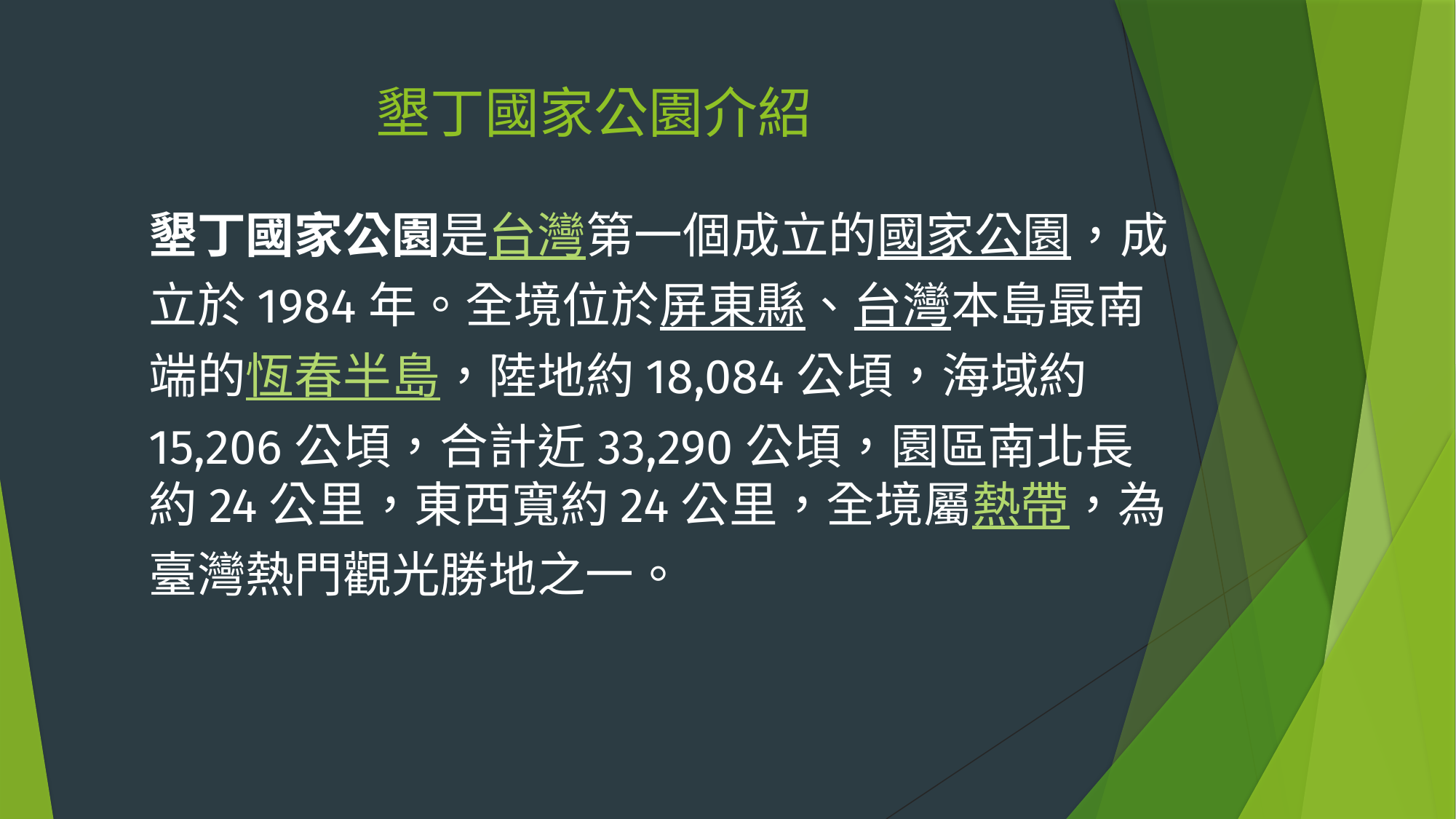

# 墾丁國家公園介紹
墾丁國家公園是台灣第一個成立的國家公園，成立於1984年。全境位於屏東縣、台灣本島最南端的恆春半島，陸地約18,084公頃，海域約15,206公頃，合計近33,290公頃，園區南北長約24公里，東西寬約24公里，全境屬熱帶，為臺灣熱門觀光勝地之一。